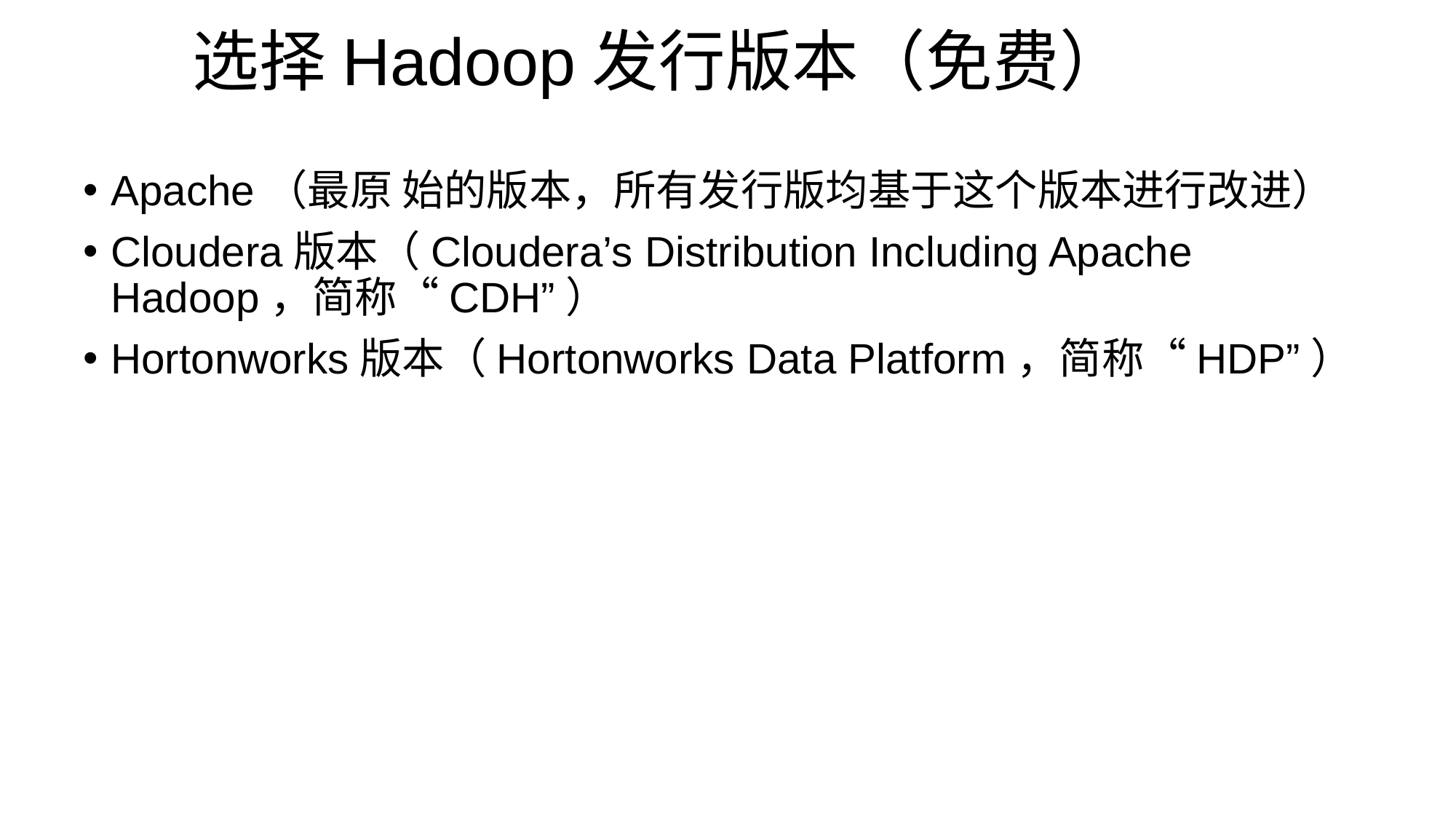

选择Hadoop发行版本（免费）
# Apache（最原 始的版本，所有发行版均基于这个版本进行改进）
Cloudera版本（Cloudera’s Distribution Including Apache Hadoop，简称“CDH”）
Hortonworks版本（Hortonworks Data Platform，简称“HDP”）